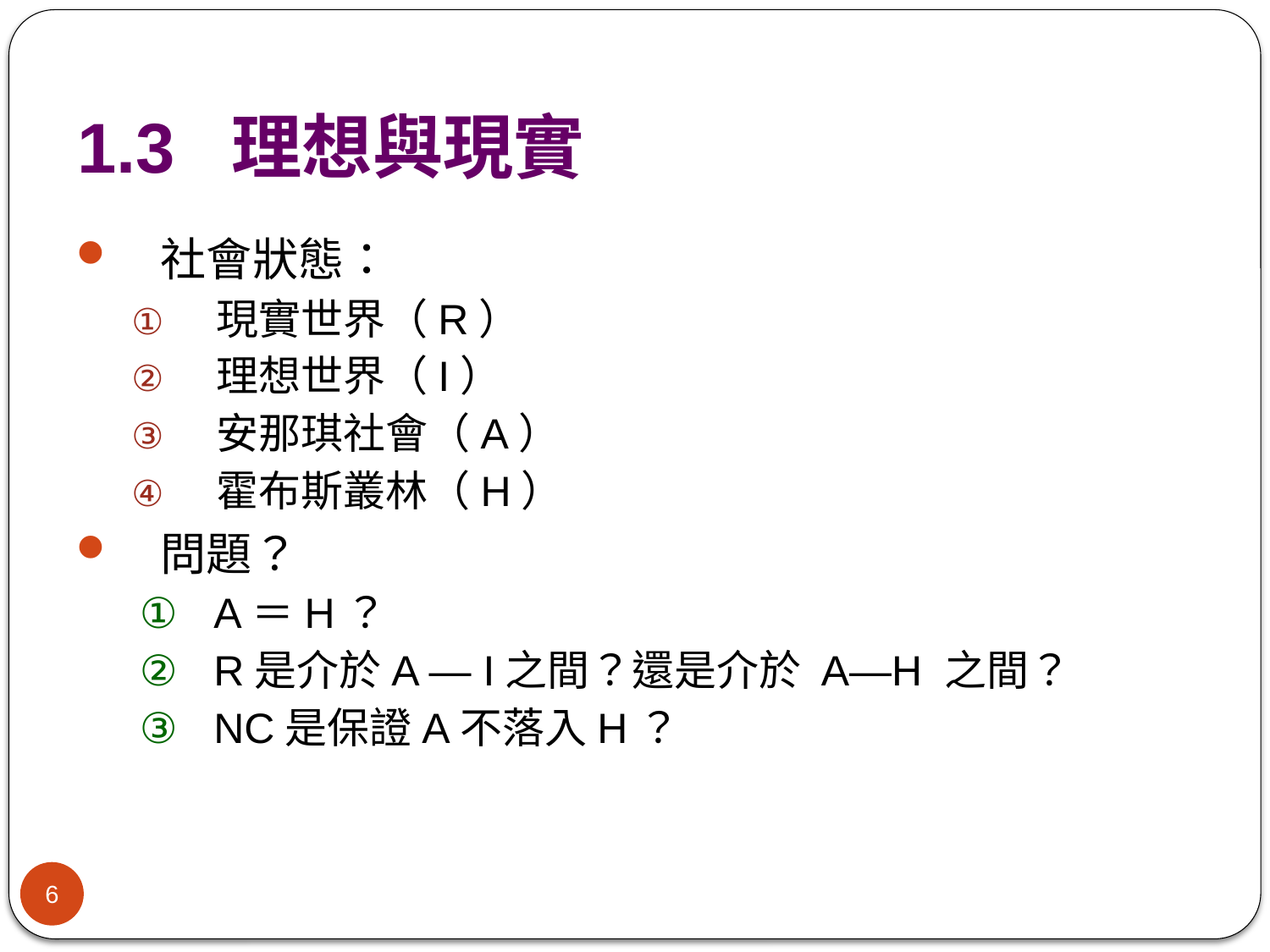

# 1.3  理想與現實
社會狀態：
現實世界（R）
理想世界（I）
安那琪社會（A）
霍布斯叢林（H）
問題？
A＝H？
R是介於A — I之間？還是介於 A—H 之間？
NC是保證A不落入H？
6